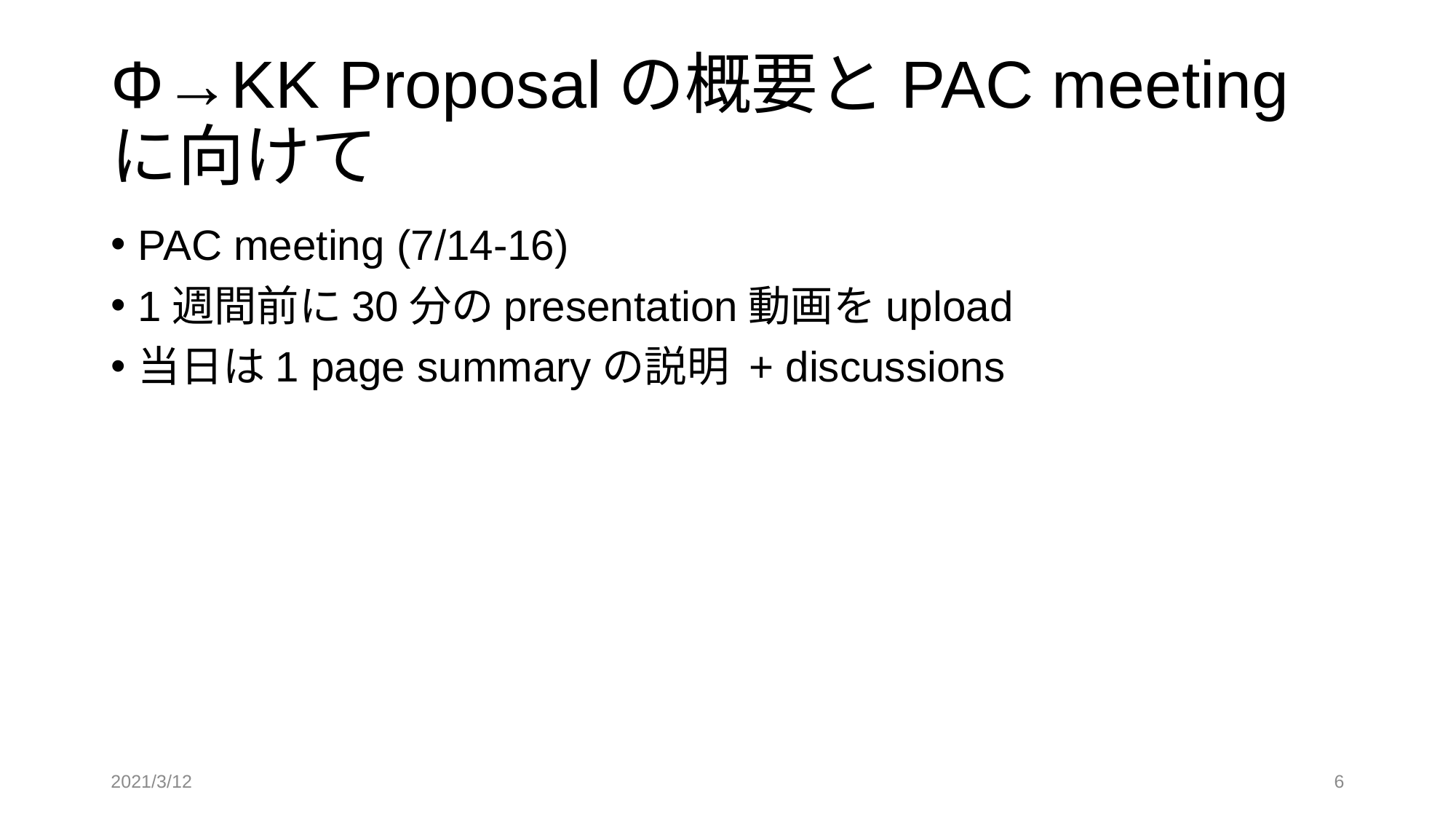

# Φ→KK Proposalの概要とPAC meetingに向けて
PAC meeting (7/14-16)
1週間前に30分のpresentation動画をupload
当日は1 page summaryの説明 + discussions
2021/3/12
6